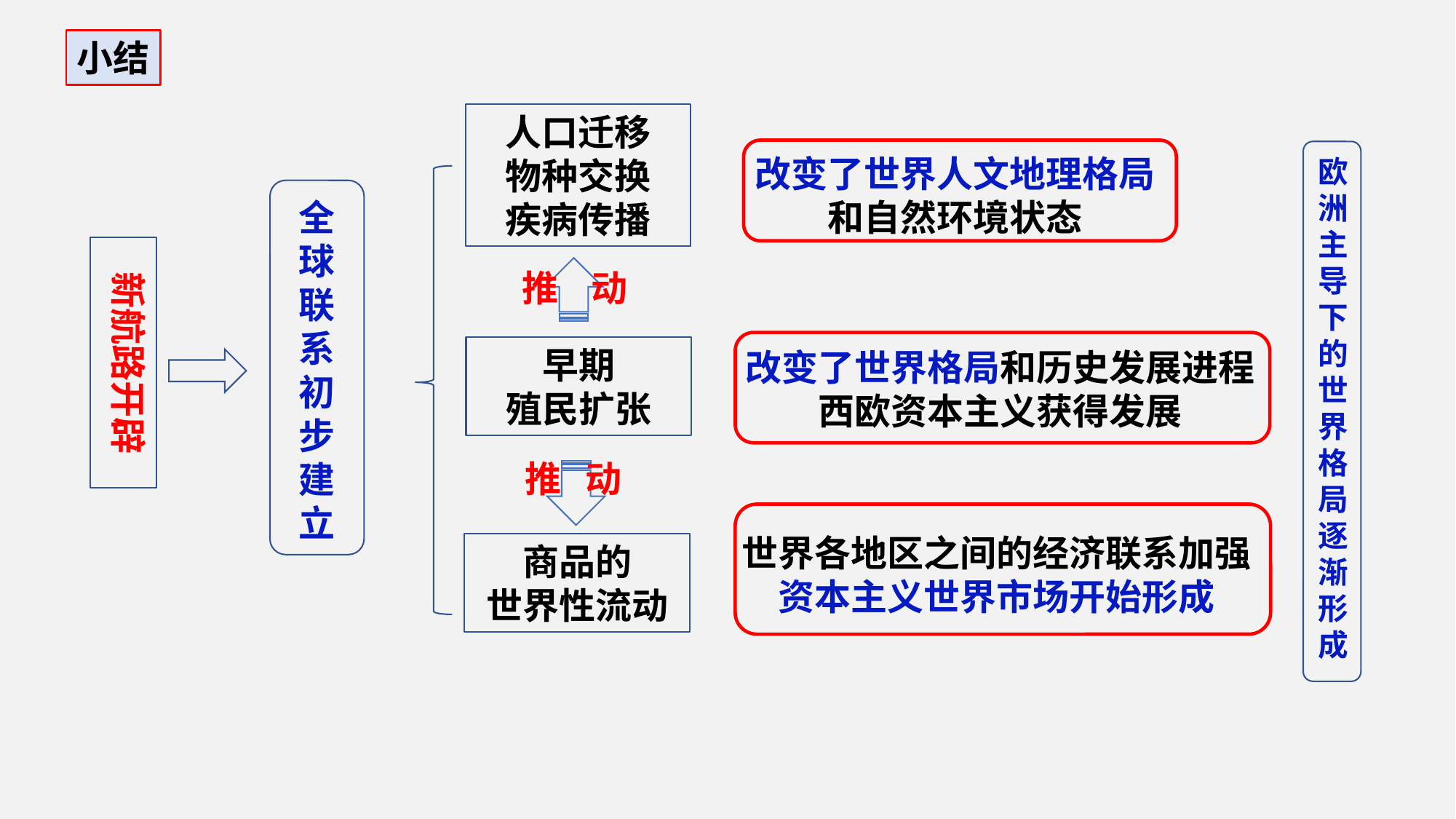

小结
人口迁移
物种交换
疾病传播

早期
殖民扩张

商品的
世界性流动

改变了世界人文地理格局和自然环境状态
欧洲主导下的世界格局逐渐形成

全球联系初步建立
新航路开辟
推    动

改变了世界格局和历史发展进程西欧资本主义获得发展

推   动

世界各地区之间的经济联系加强
资本主义世界市场开始形成